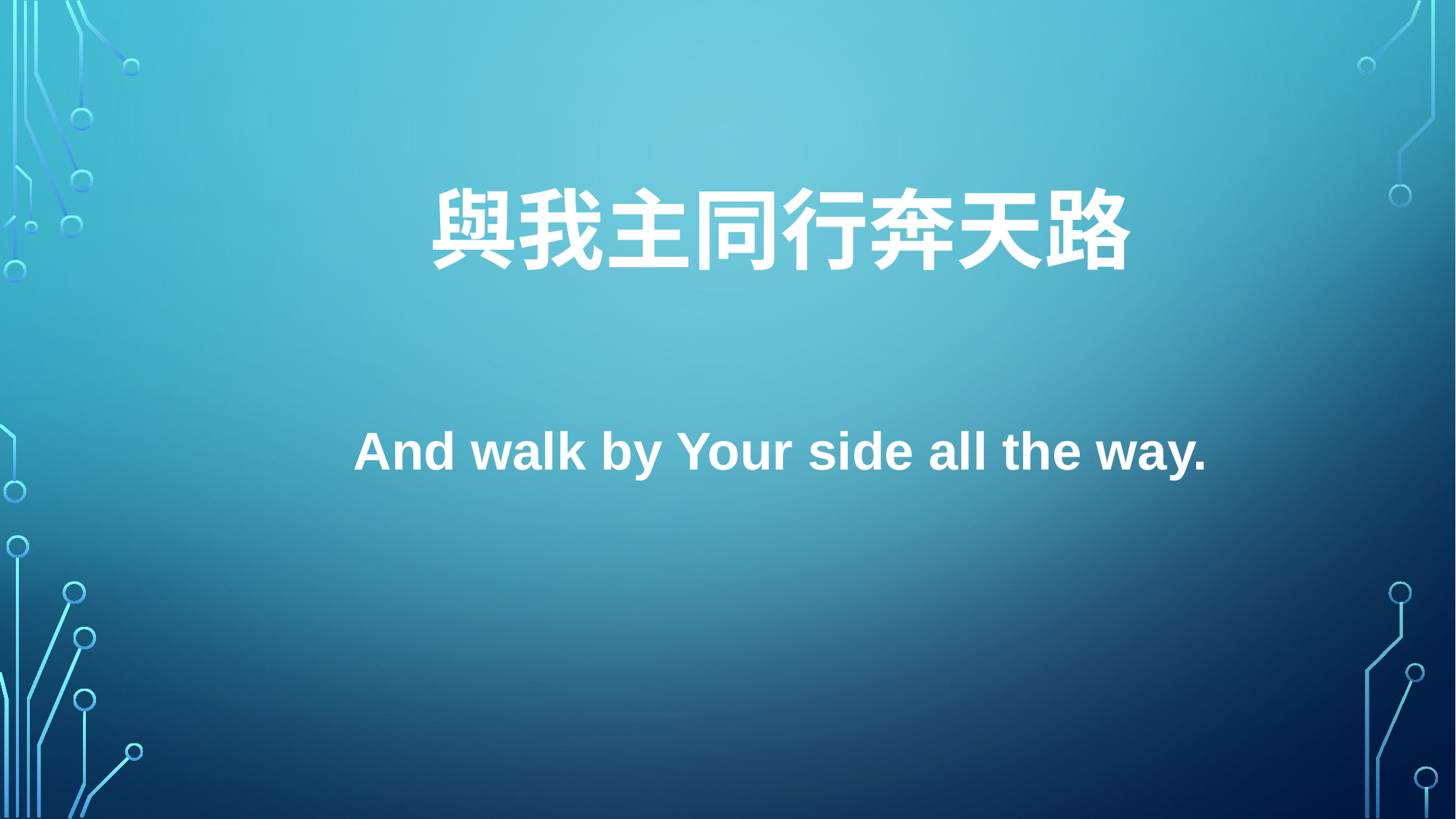

與我主同行奔天路

And walk by Your side all the way.